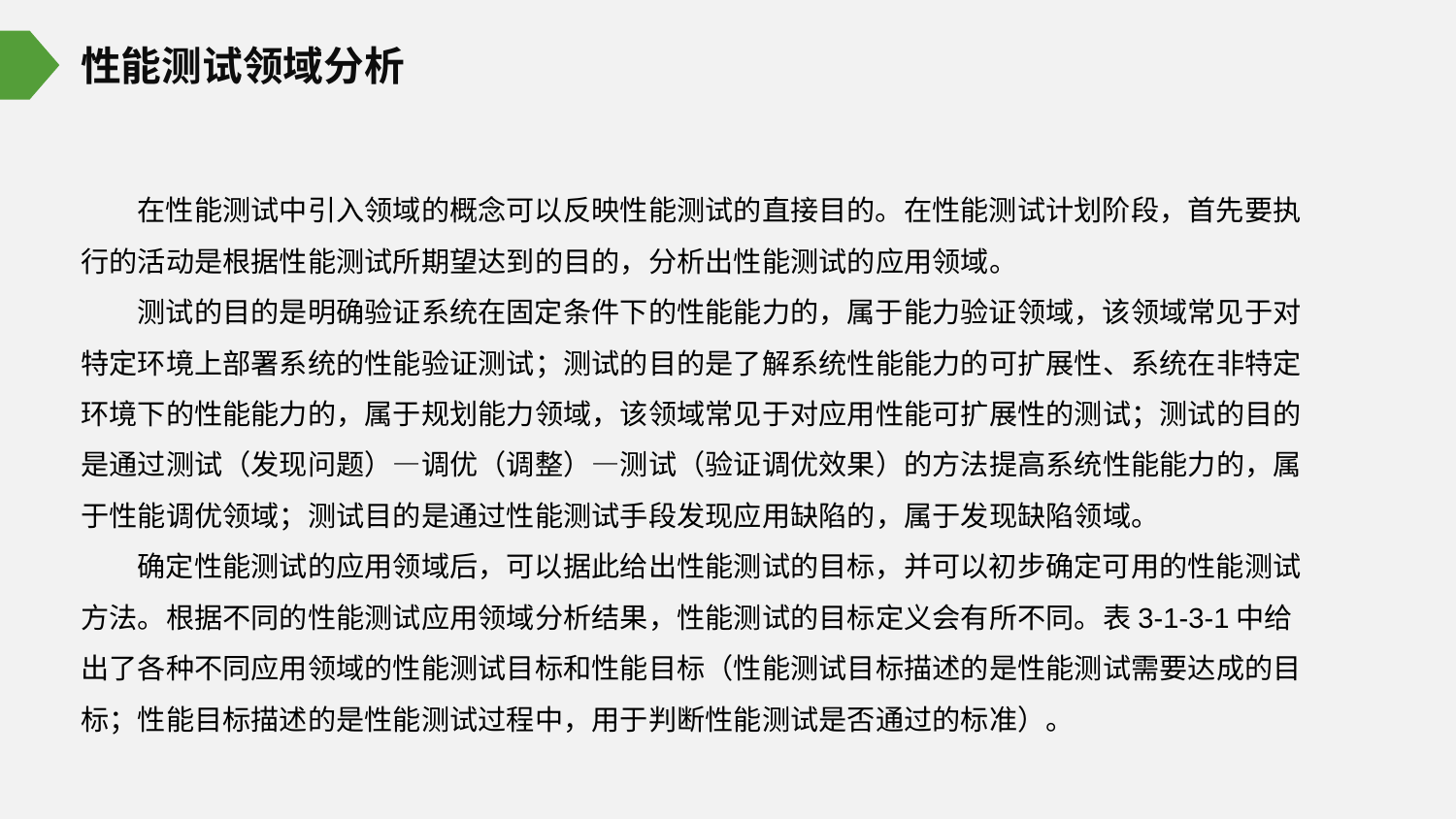

性能测试领域分析
在性能测试中引入领域的概念可以反映性能测试的直接目的。在性能测试计划阶段，首先要执行的活动是根据性能测试所期望达到的目的，分析出性能测试的应用领域。
测试的目的是明确验证系统在固定条件下的性能能力的，属于能力验证领域，该领域常见于对特定环境上部署系统的性能验证测试；测试的目的是了解系统性能能力的可扩展性、系统在非特定环境下的性能能力的，属于规划能力领域，该领域常见于对应用性能可扩展性的测试；测试的目的是通过测试（发现问题）—调优（调整）—测试（验证调优效果）的方法提高系统性能能力的，属于性能调优领域；测试目的是通过性能测试手段发现应用缺陷的，属于发现缺陷领域。
确定性能测试的应用领域后，可以据此给出性能测试的目标，并可以初步确定可用的性能测试方法。根据不同的性能测试应用领域分析结果，性能测试的目标定义会有所不同。表3-1-3-1中给出了各种不同应用领域的性能测试目标和性能目标（性能测试目标描述的是性能测试需要达成的目标；性能目标描述的是性能测试过程中，用于判断性能测试是否通过的标准）。